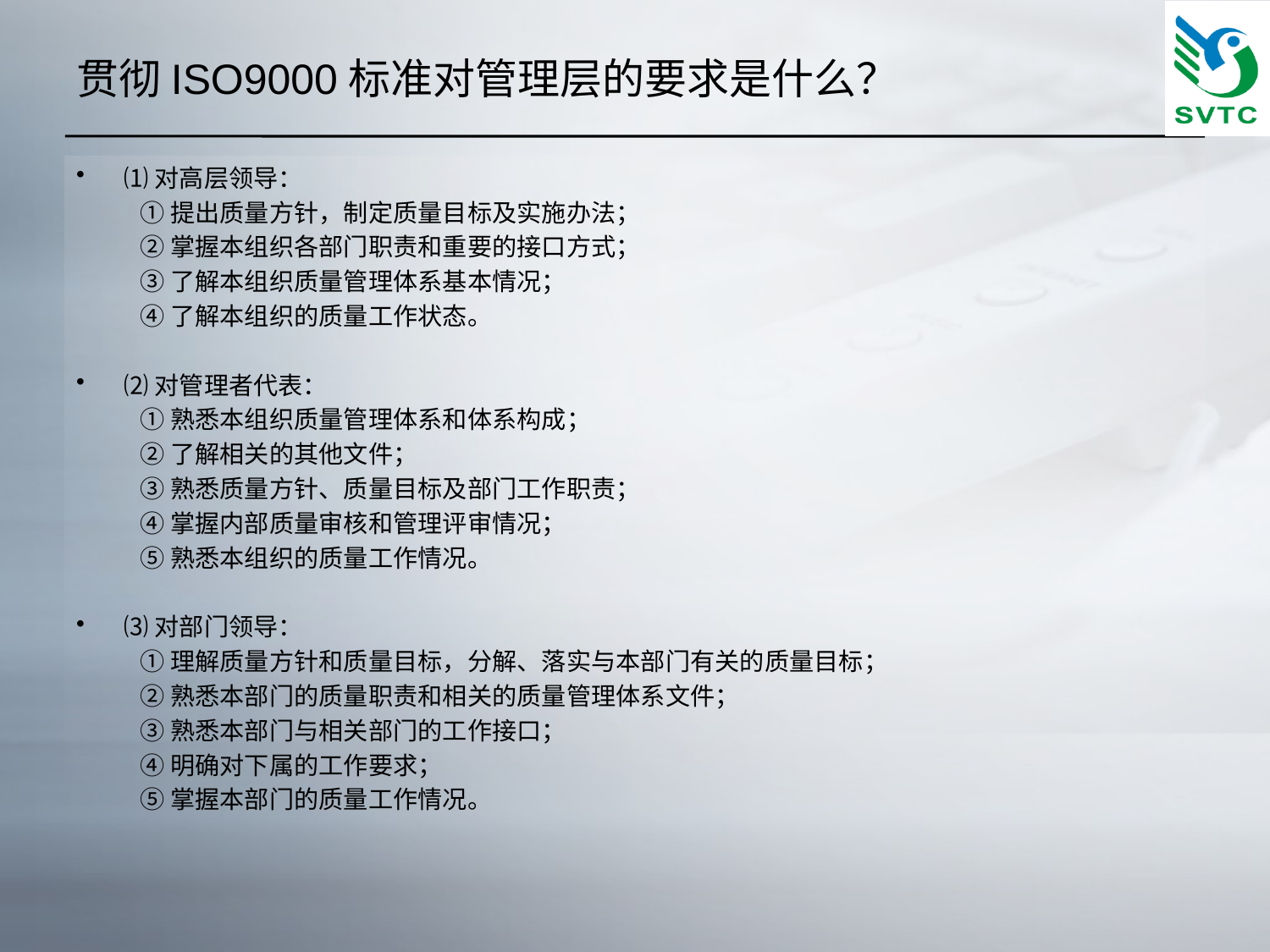

# 贯彻ISO9000标准对管理层的要求是什么？
⑴对高层领导：
①提出质量方针，制定质量目标及实施办法；
②掌握本组织各部门职责和重要的接口方式；
③了解本组织质量管理体系基本情况；
④了解本组织的质量工作状态。

⑵对管理者代表：
①熟悉本组织质量管理体系和体系构成；
②了解相关的其他文件；
③熟悉质量方针、质量目标及部门工作职责；
④掌握内部质量审核和管理评审情况；
⑤熟悉本组织的质量工作情况。

⑶对部门领导：
①理解质量方针和质量目标，分解、落实与本部门有关的质量目标；
②熟悉本部门的质量职责和相关的质量管理体系文件；
③熟悉本部门与相关部门的工作接口；
④明确对下属的工作要求；
⑤掌握本部门的质量工作情况。